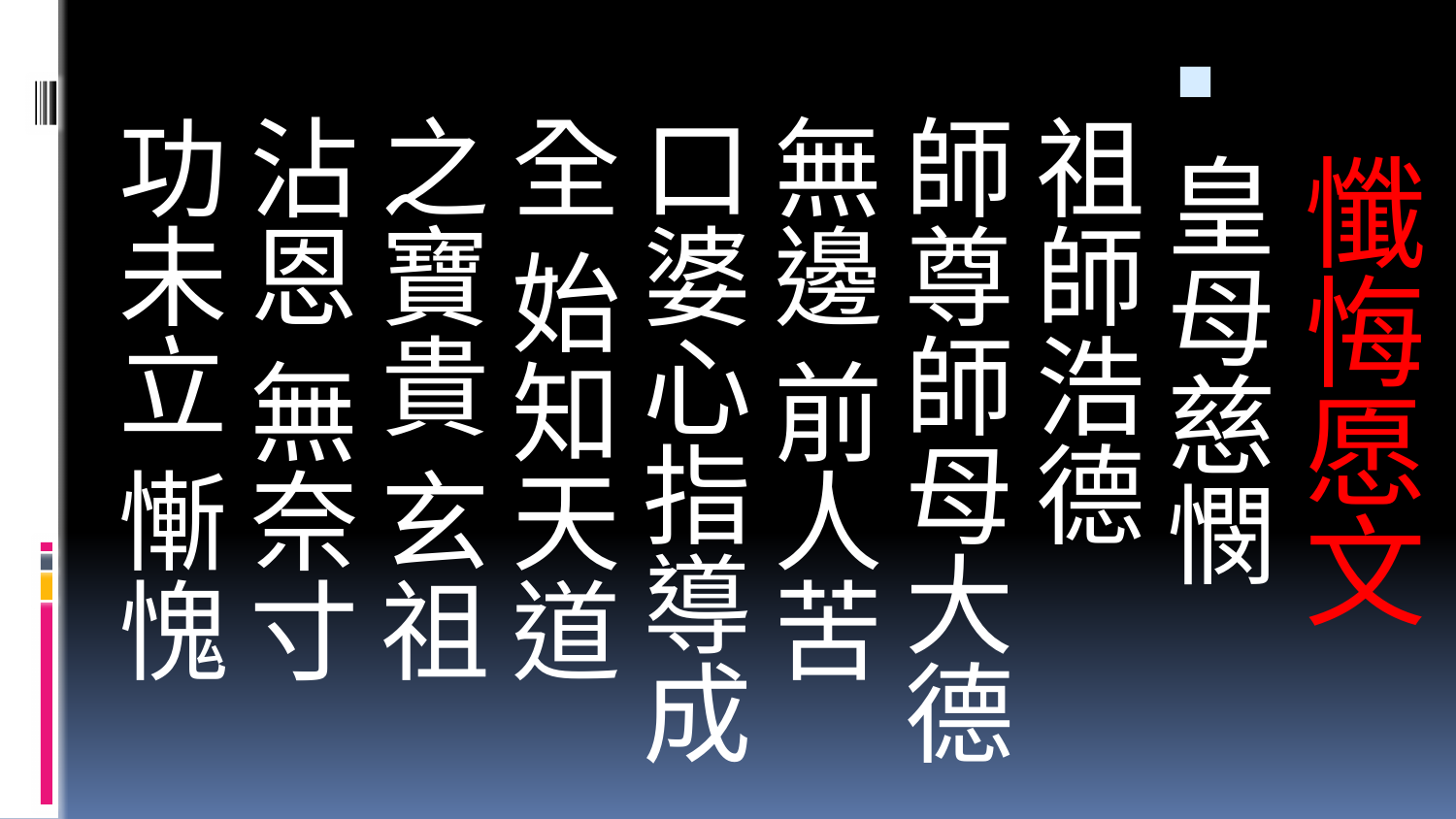

皇母慈憫
祖師浩德
師尊師母大德無邊 前人苦口婆心指導成全 始知天道之寶貴 玄祖沾恩 無奈寸功未立 慚愧
# 懺悔愿文